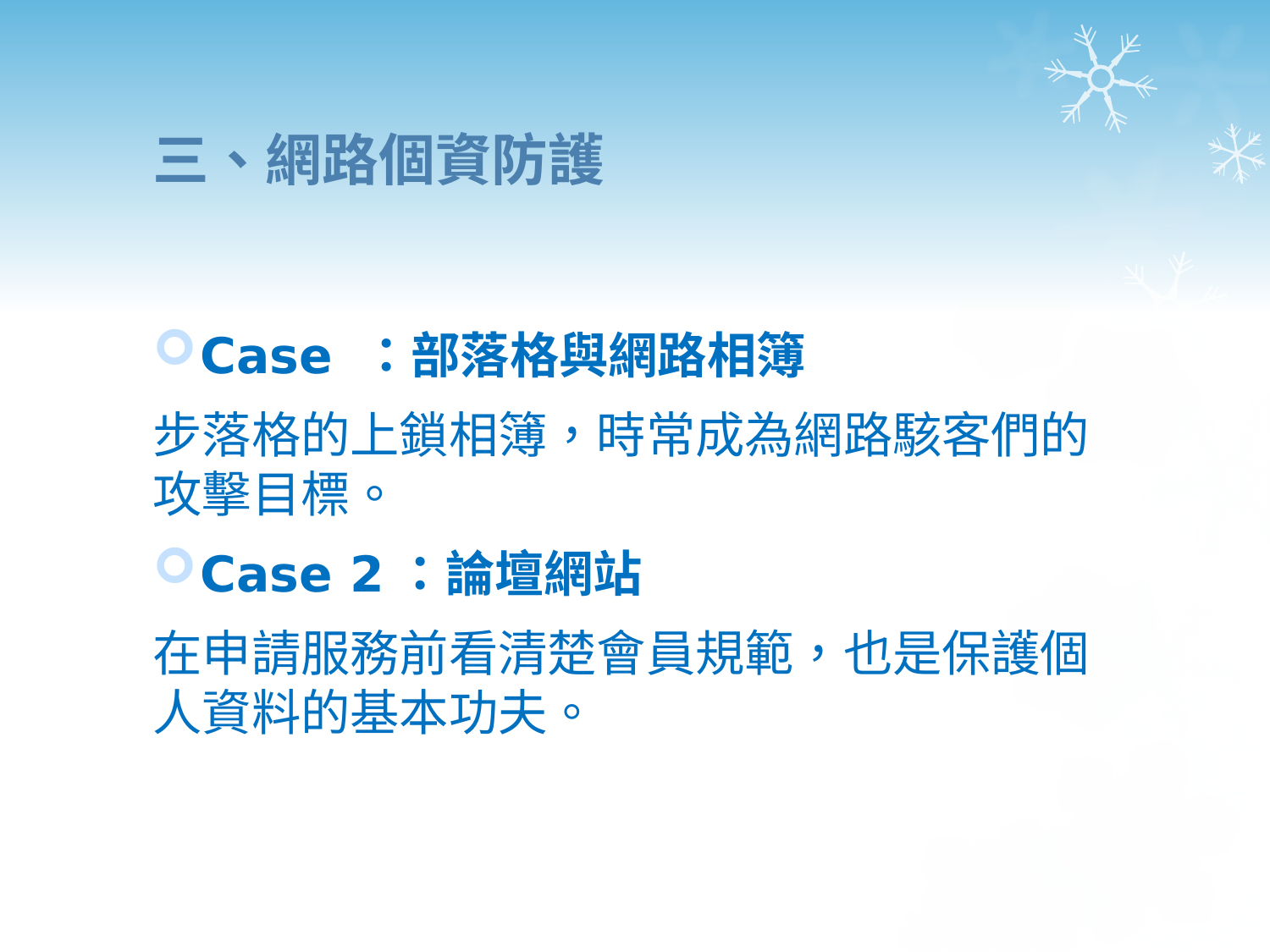

# 三、網路個資防護
Case ：部落格與網路相簿
步落格的上鎖相簿，時常成為網路駭客們的攻擊目標。
Case 2：論壇網站
在申請服務前看清楚會員規範，也是保護個人資料的基本功夫。